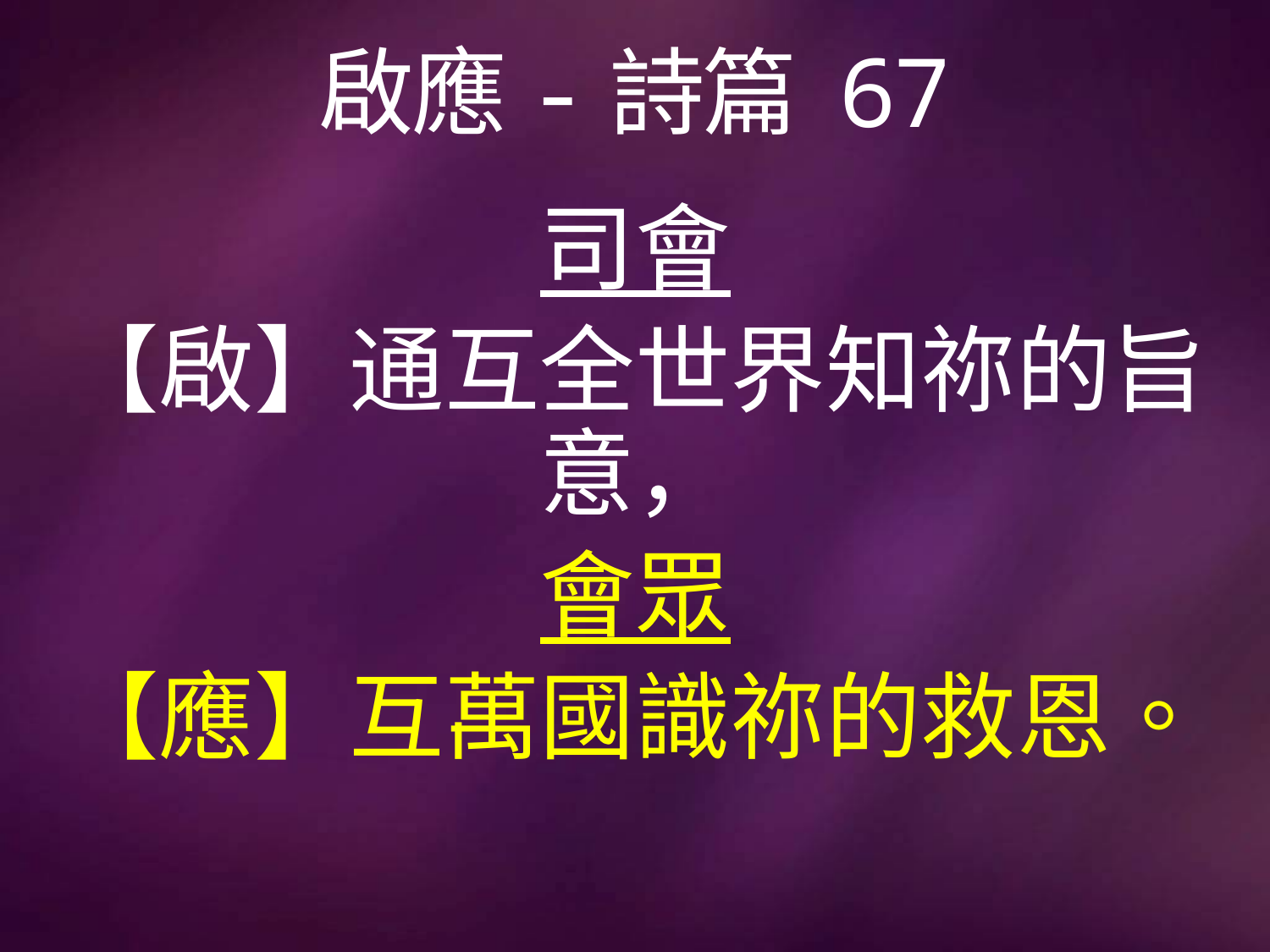

# 啟應-詩篇 67
司會
【啟】通互全世界知祢的旨意，
會眾
【應】互萬國識祢的救恩。